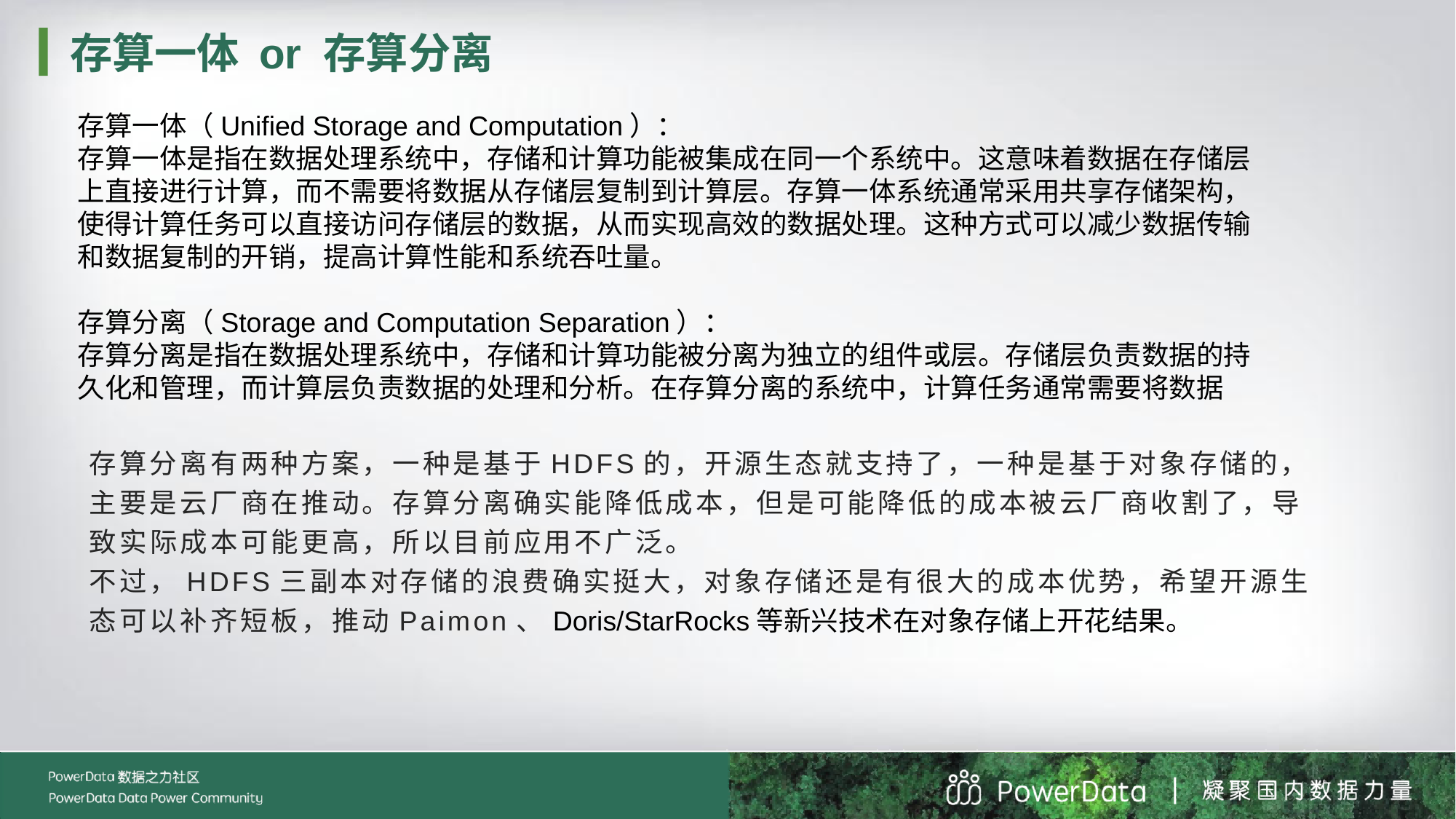

存算一体 or 存算分离

存算一体（Unified Storage and Computation）：
存算一体是指在数据处理系统中，存储和计算功能被集成在同一个系统中。这意味着数据在存储层上直接进行计算，而不需要将数据从存储层复制到计算层。存算一体系统通常采用共享存储架构，使得计算任务可以直接访问存储层的数据，从而实现高效的数据处理。这种方式可以减少数据传输和数据复制的开销，提高计算性能和系统吞吐量。

存算分离（Storage and Computation Separation）：
存算分离是指在数据处理系统中，存储和计算功能被分离为独立的组件或层。存储层负责数据的持久化和管理，而计算层负责数据的处理和分析。在存算分离的系统中，计算任务通常需要将数据

存算分离有两种方案，一种是基于HDFS的，开源生态就支持了，一种是基于对象存储的，主要是云厂商在推动。存算分离确实能降低成本，但是可能降低的成本被云厂商收割了，导致实际成本可能更高，所以目前应用不广泛。
不过，HDFS三副本对存储的浪费确实挺大，对象存储还是有很大的成本优势，希望开源生态可以补齐短板，推动Paimon、Doris/StarRocks等新兴技术在对象存储上开花结果。